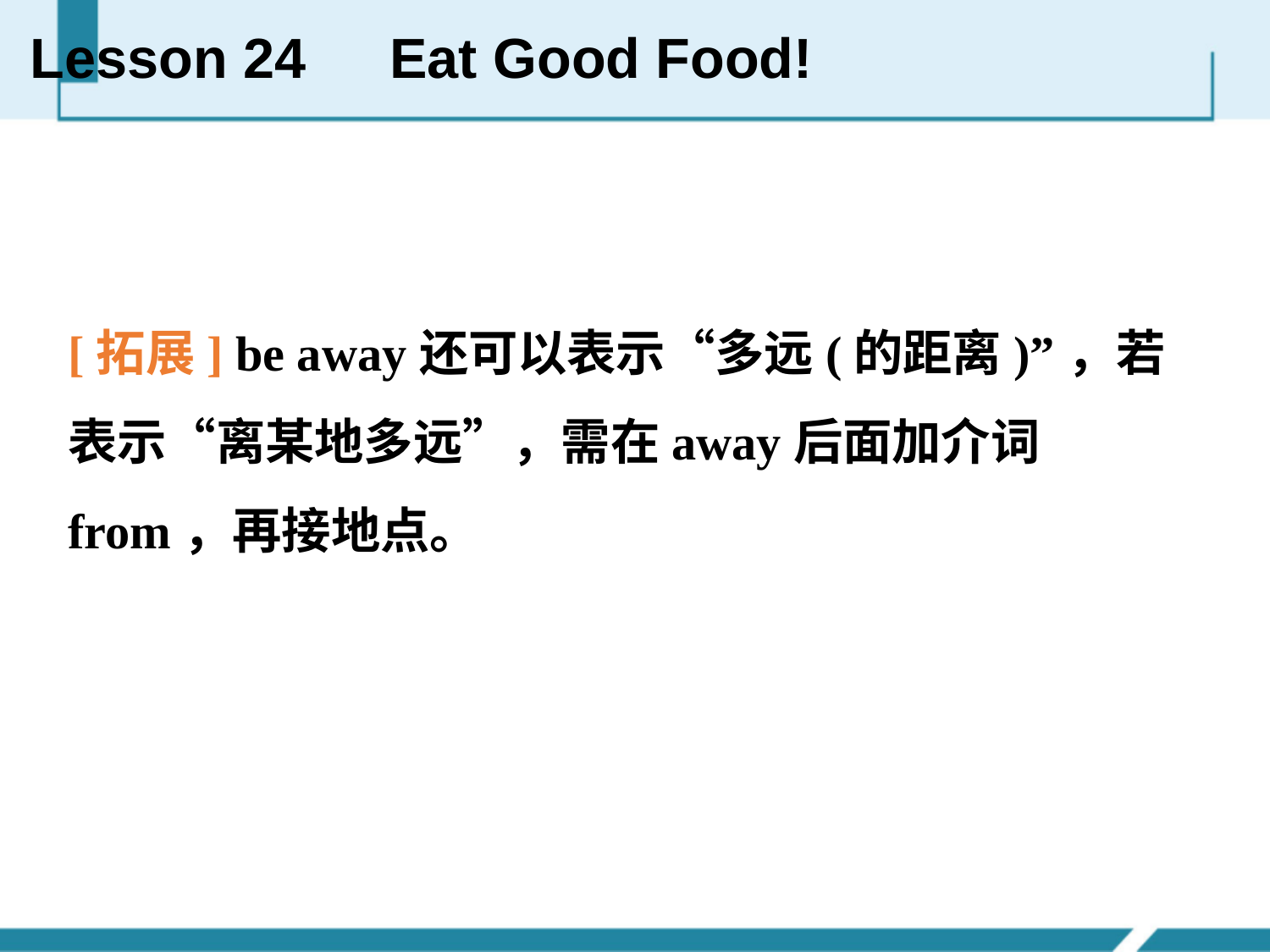

Lesson 24　Eat Good Food!
[拓展] be away还可以表示“多远(的距离)”，若表示“离某地多远”，需在away后面加介词from，再接地点。